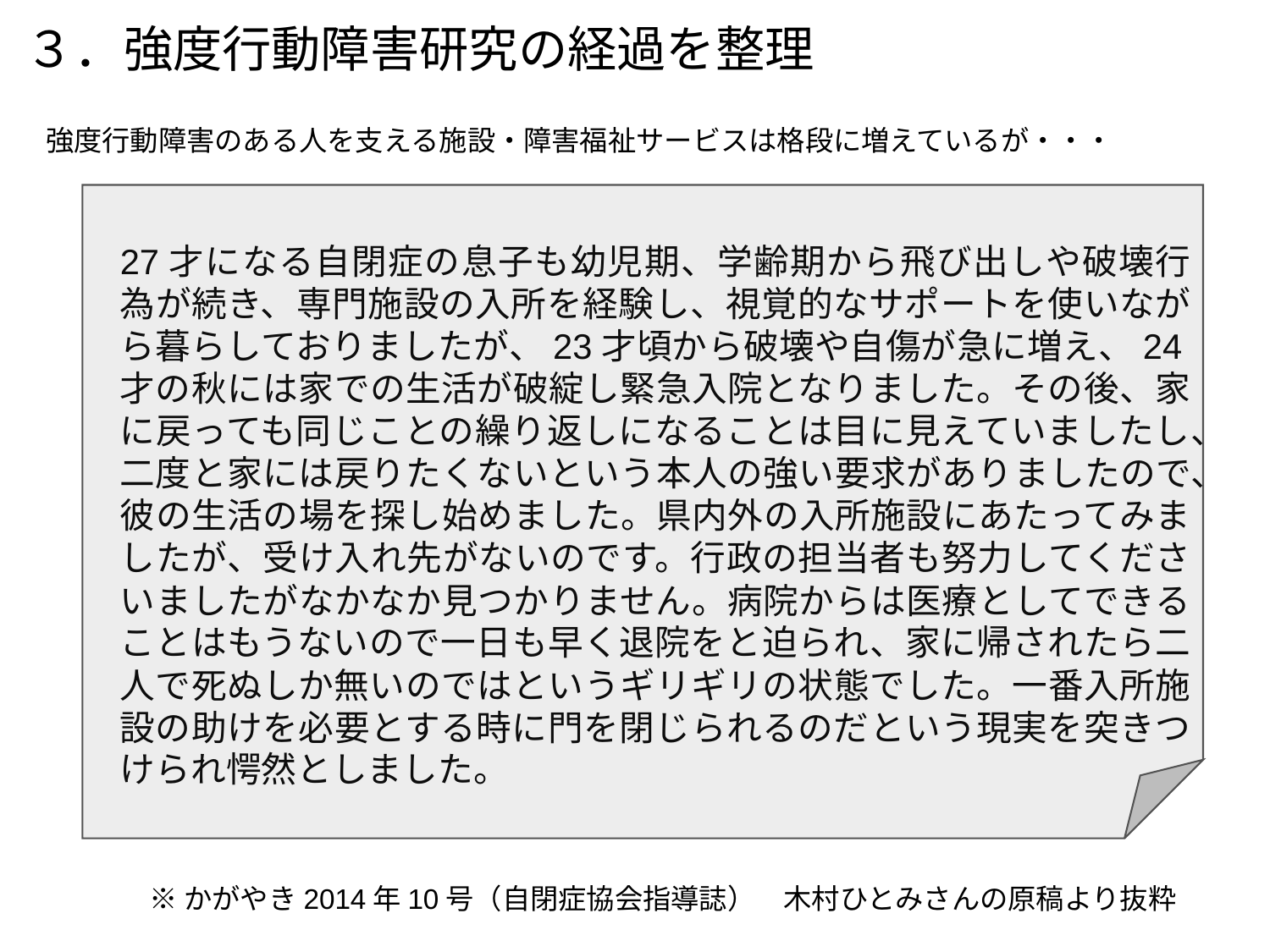

３．強度行動障害研究の経過を整理
強度行動障害のある人を支える施設・障害福祉サービスは格段に増えているが・・・

27才になる自閉症の息子も幼児期、学齢期から飛び出しや破壊行為が続き、専門施設の入所を経験し、視覚的なサポートを使いながら暮らしておりましたが、23才頃から破壊や自傷が急に増え、24才の秋には家での生活が破綻し緊急入院となりました。その後、家に戻っても同じことの繰り返しになることは目に見えていましたし、二度と家には戻りたくないという本人の強い要求がありましたので、彼の生活の場を探し始めました。県内外の入所施設にあたってみましたが、受け入れ先がないのです。行政の担当者も努力してくださいましたがなかなか見つかりません。病院からは医療としてできることはもうないので一日も早く退院をと迫られ、家に帰されたら二人で死ぬしか無いのではというギリギリの状態でした。一番入所施設の助けを必要とする時に門を閉じられるのだという現実を突きつけられ愕然としました。
※かがやき2014年10号（自閉症協会指導誌）　木村ひとみさんの原稿より抜粋